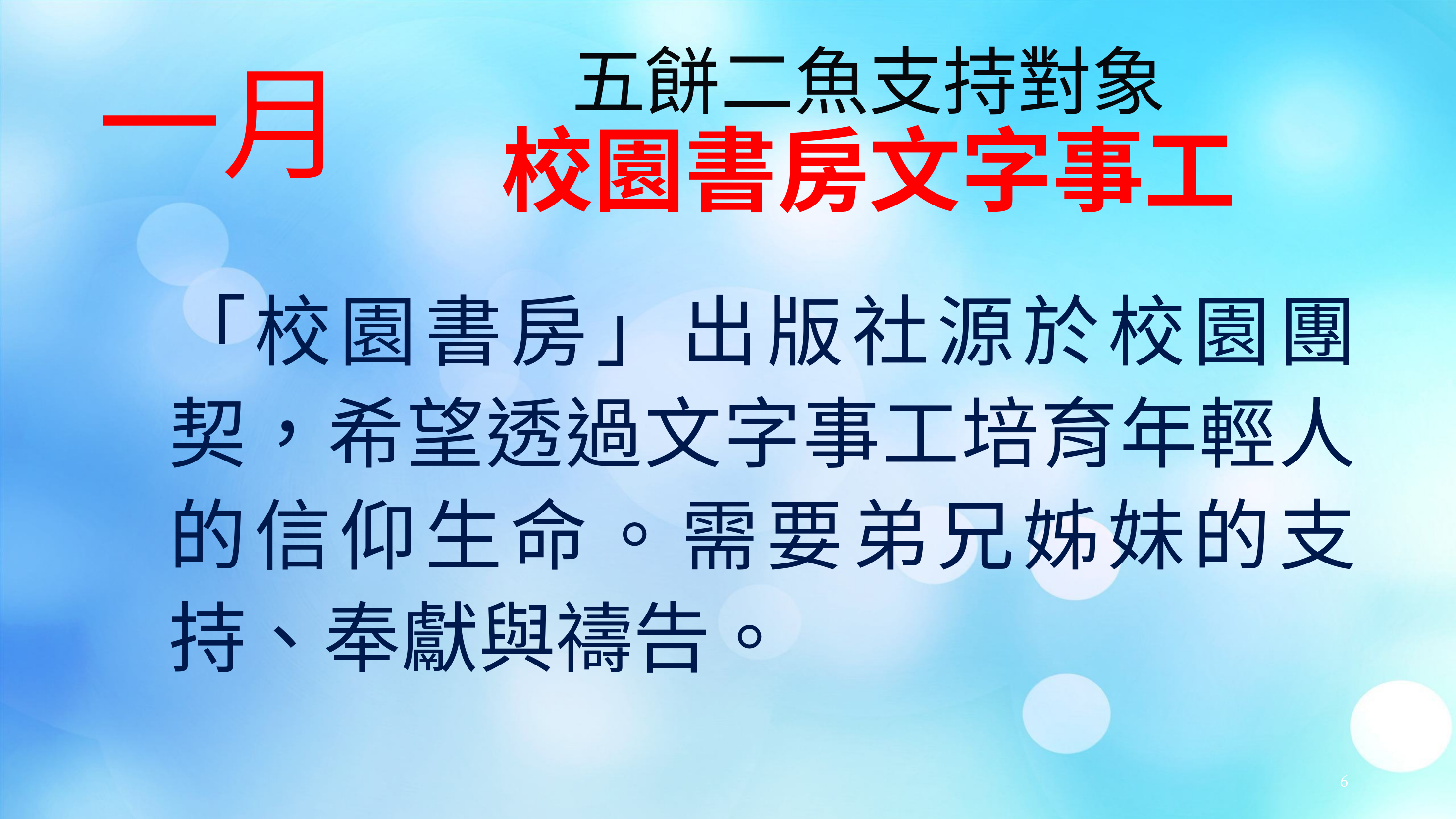

# 五餅二魚支持對象 校園書房文字事工
一月
「校園書房」出版社源於校園團契，希望透過文字事工培育年輕人的信仰生命。需要弟兄姊妹的支持、奉獻與禱告。
6